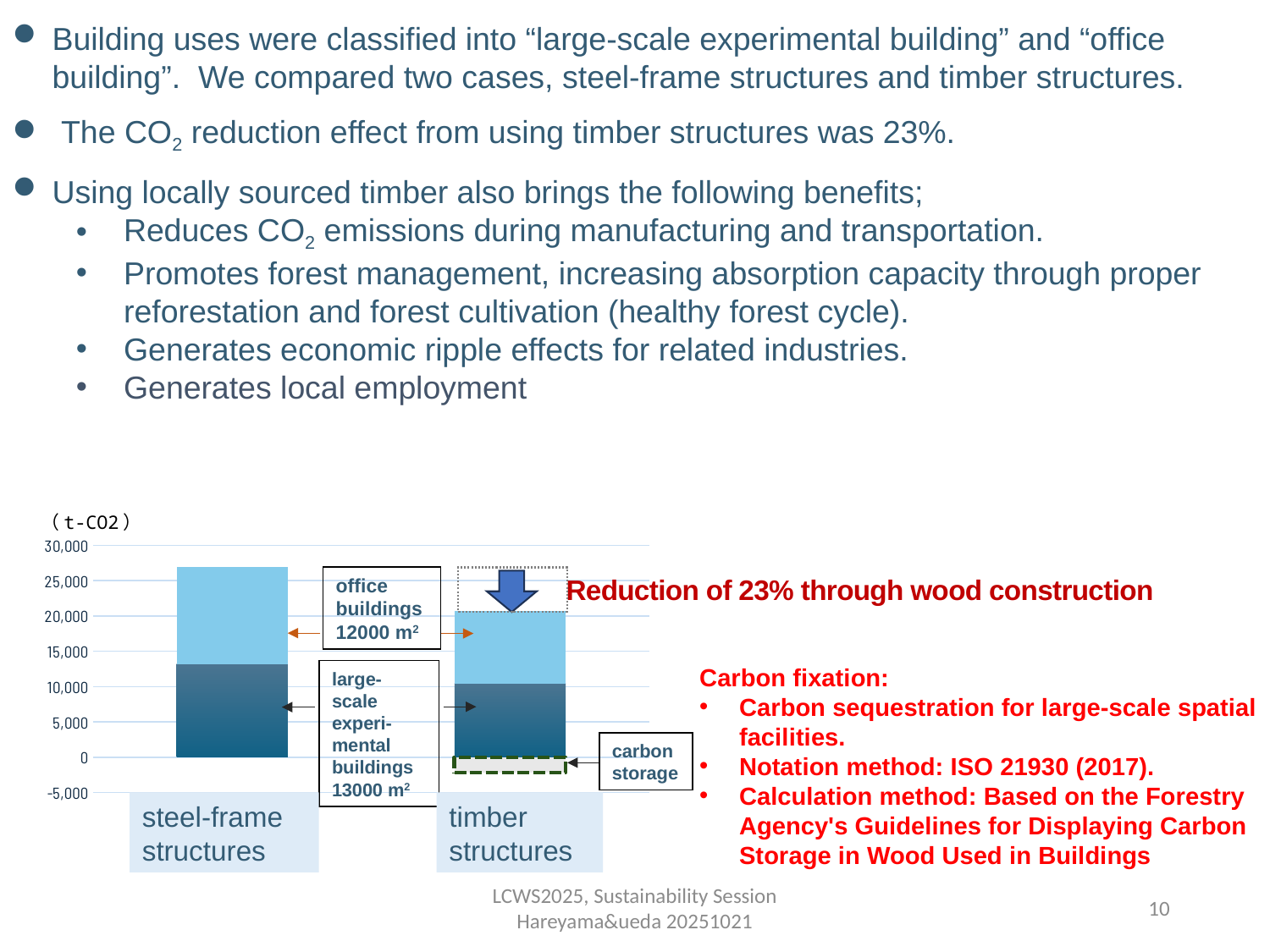

Building uses were classified into “large-scale experimental building” and “office building”.  We compared two cases, steel-frame structures and timber structures.

 The CO2 reduction effect from using timber structures was 23%.

Using locally sourced timber also brings the following benefits;
Reduces CO2 emissions during manufacturing and transportation.
Promotes forest management, increasing absorption capacity through proper reforestation and forest cultivation (healthy forest cycle).
Generates economic ripple effects for related industries.
Generates local employment
（t-CO2）

### Chart

| Category | 大規模空間施設 | 事務所施設 | 炭素固定 |
|---|---|---|---|
| 標準 | 13210.686627537238 | 13718.980000000003 | None |
| 最適化 | 10428.212460675402 | 10340.256000000001 | -2162.0017409354177 |
Reduction of 23% through wood construction
office buildings
12000 m2

Carbon fixation:
Carbon sequestration for large-scale spatial facilities.
Notation method: ISO 21930 (2017).
Calculation method: Based on the Forestry Agency's Guidelines for Displaying Carbon Storage in Wood Used in Buildings
large-scale experi-mental buildings
13000 m2
carbon storage
steel-frame structures
timber structures
LCWS2025, Sustainability Session Hareyama&ueda 20251021
10